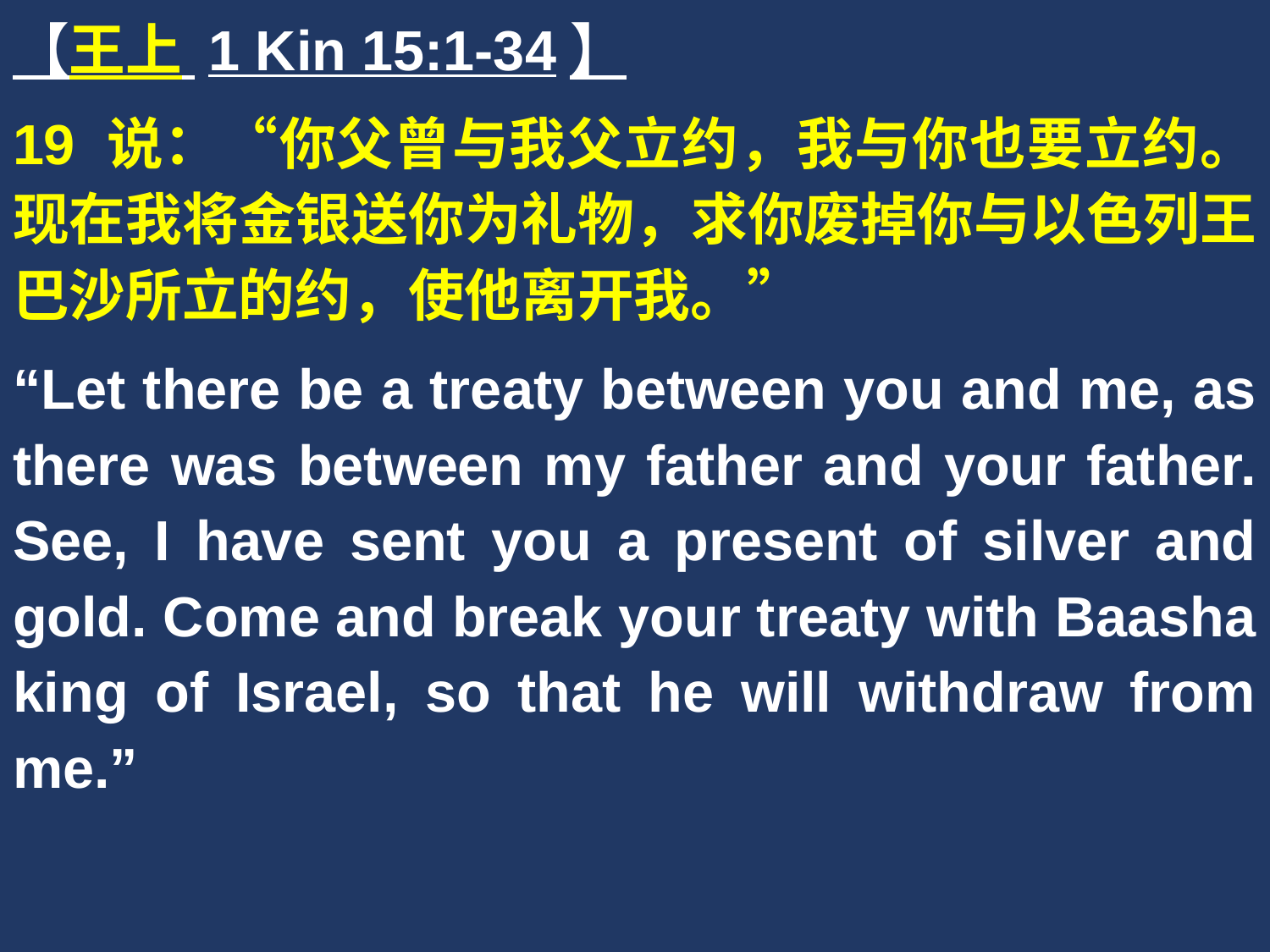

【王上 1 Kin 15:1-34】
19 说：“你父曾与我父立约，我与你也要立约。现在我将金银送你为礼物，求你废掉你与以色列王巴沙所立的约，使他离开我。”
“Let there be a treaty between you and me, as there was between my father and your father. See, I have sent you a present of silver and gold. Come and break your treaty with Baasha king of Israel, so that he will withdraw from me.”